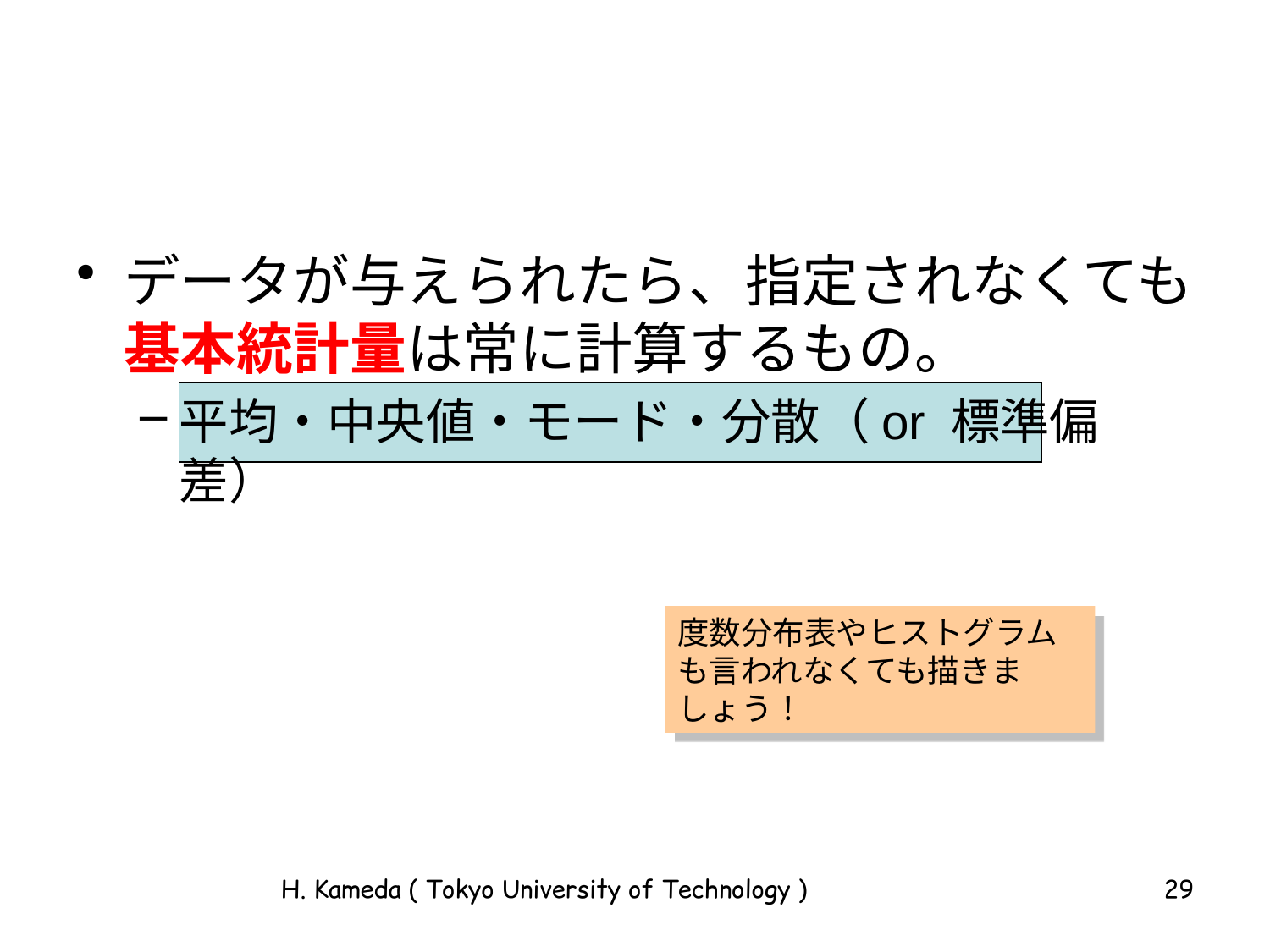

#
データが与えられたら、指定されなくても基本統計量は常に計算するもの。
平均・中央値・モード・分散（or 標準偏差）

度数分布表やヒストグラムも言われなくても描きましょう！
H. Kameda ( Tokyo University of Technology )
29